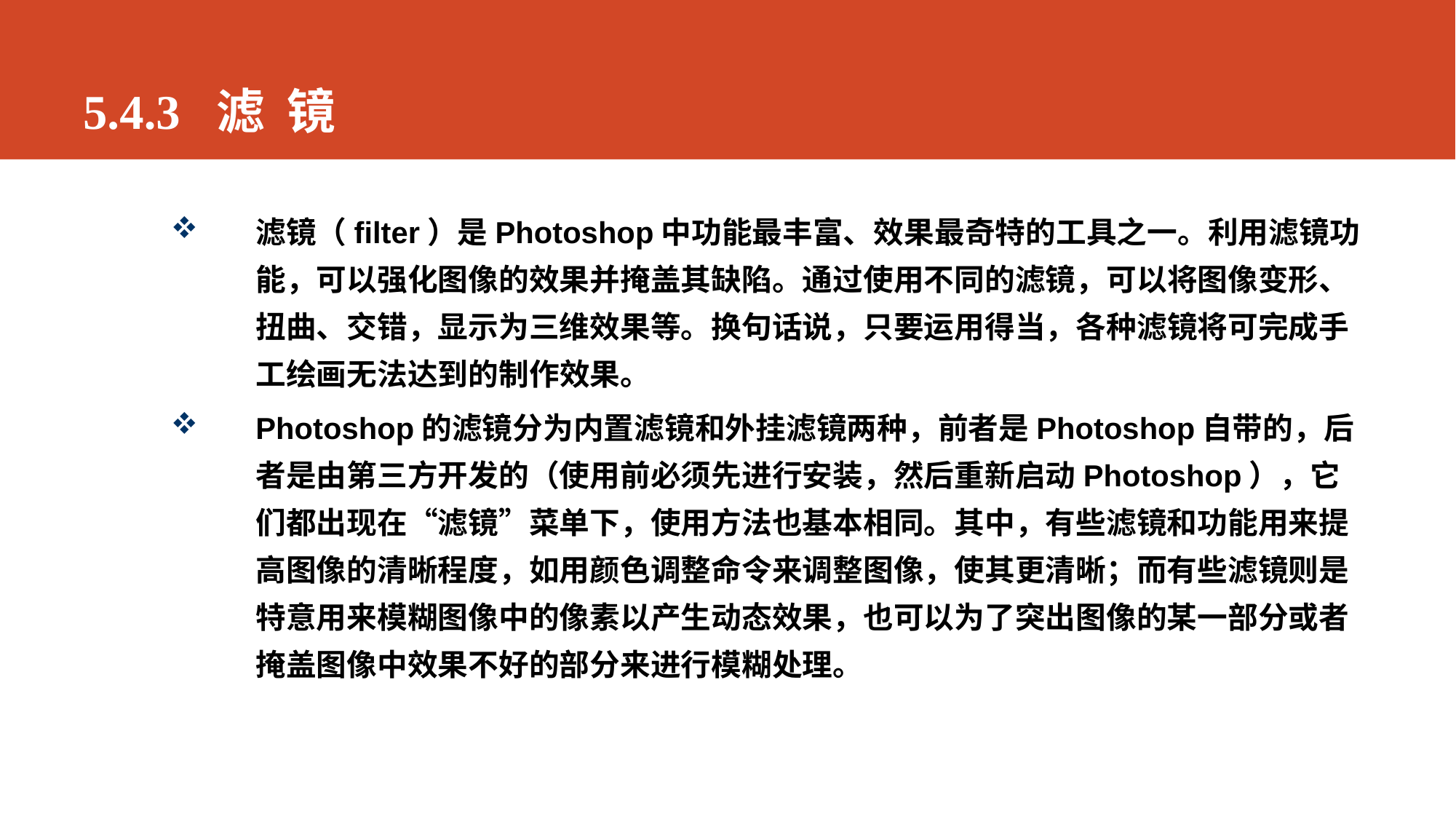

# 5.4.3  滤  镜
滤镜（filter）是Photoshop中功能最丰富、效果最奇特的工具之一。利用滤镜功能，可以强化图像的效果并掩盖其缺陷。通过使用不同的滤镜，可以将图像变形、扭曲、交错，显示为三维效果等。换句话说，只要运用得当，各种滤镜将可完成手工绘画无法达到的制作效果。
Photoshop的滤镜分为内置滤镜和外挂滤镜两种，前者是Photoshop自带的，后者是由第三方开发的（使用前必须先进行安装，然后重新启动Photoshop），它们都出现在“滤镜”菜单下，使用方法也基本相同。其中，有些滤镜和功能用来提高图像的清晰程度，如用颜色调整命令来调整图像，使其更清晰；而有些滤镜则是特意用来模糊图像中的像素以产生动态效果，也可以为了突出图像的某一部分或者掩盖图像中效果不好的部分来进行模糊处理。